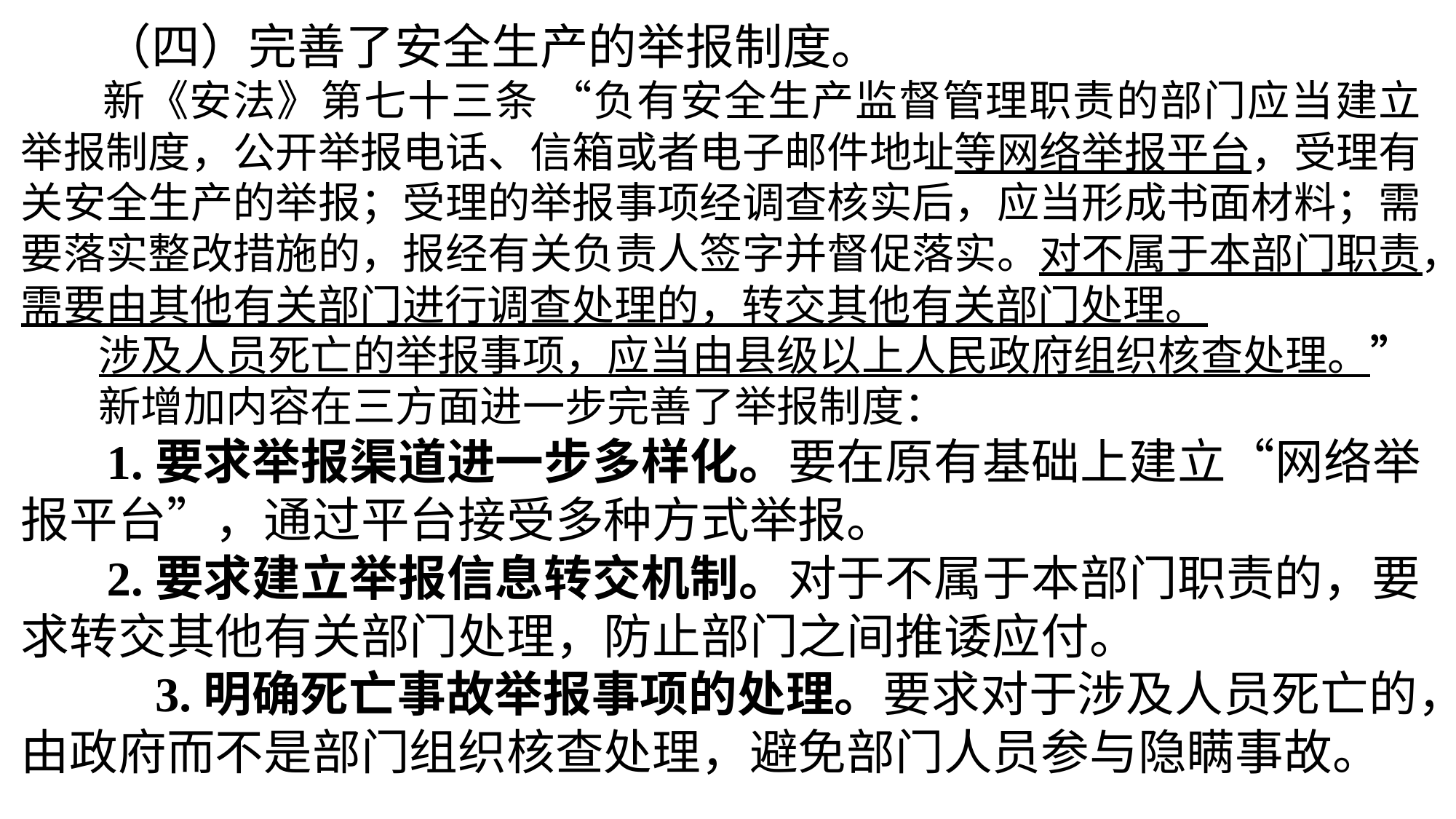

（四）完善了安全生产的举报制度。
  新《安法》第七十三条 “负有安全生产监督管理职责的部门应当建立举报制度，公开举报电话、信箱或者电子邮件地址等网络举报平台，受理有关安全生产的举报；受理的举报事项经调查核实后，应当形成书面材料；需要落实整改措施的，报经有关负责人签字并督促落实。对不属于本部门职责，需要由其他有关部门进行调查处理的，转交其他有关部门处理。
  涉及人员死亡的举报事项，应当由县级以上人民政府组织核查处理。”
  新增加内容在三方面进一步完善了举报制度：
   1.要求举报渠道进一步多样化。要在原有基础上建立“网络举报平台”，通过平台接受多种方式举报。
   2.要求建立举报信息转交机制。对于不属于本部门职责的，要求转交其他有关部门处理，防止部门之间推诿应付。
       3.明确死亡事故举报事项的处理。要求对于涉及人员死亡的，由政府而不是部门组织核查处理，避免部门人员参与隐瞒事故。